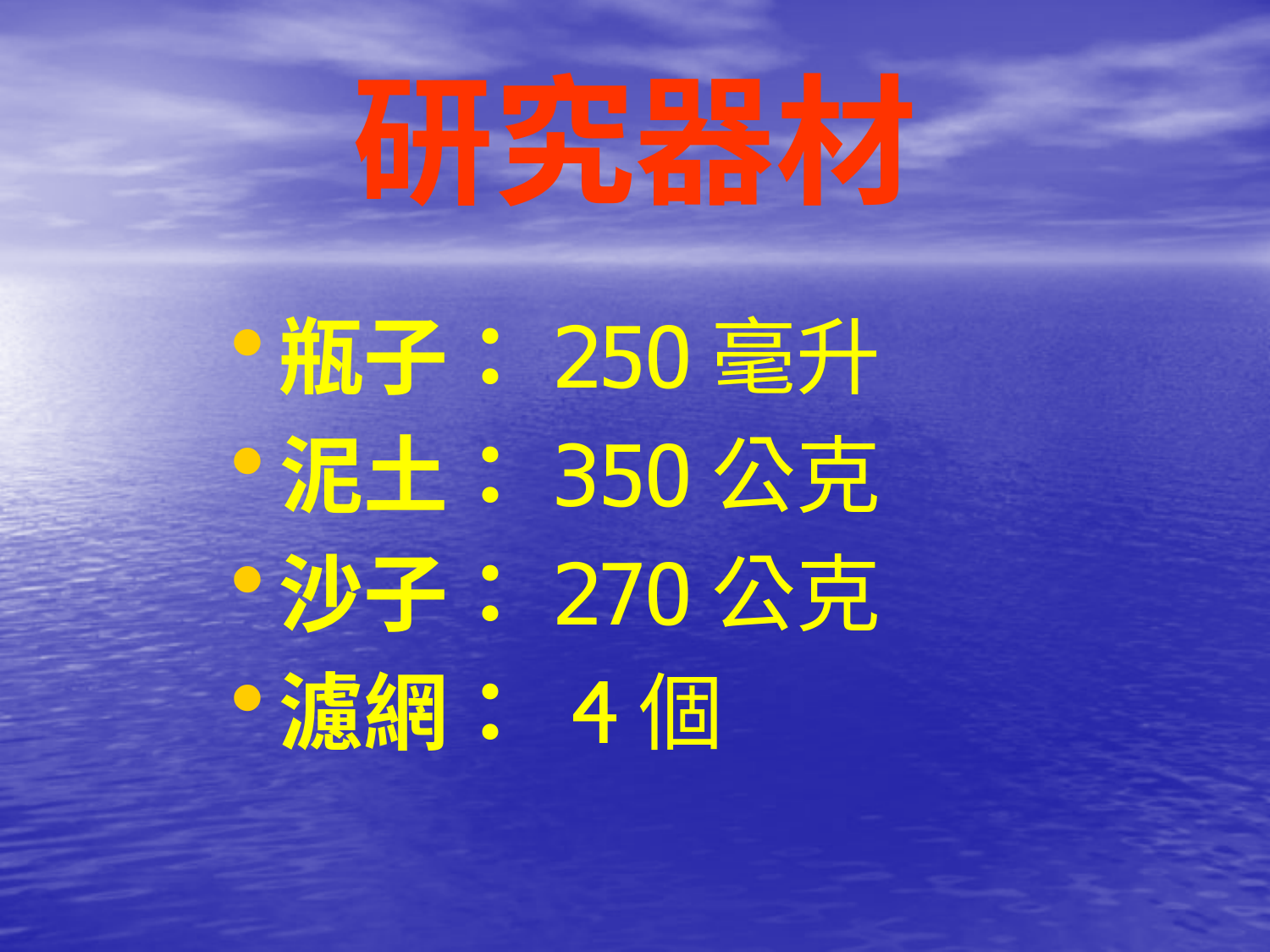

# 研究器材
瓶子：250毫升
泥土：350公克
沙子：270公克
濾網： 4個